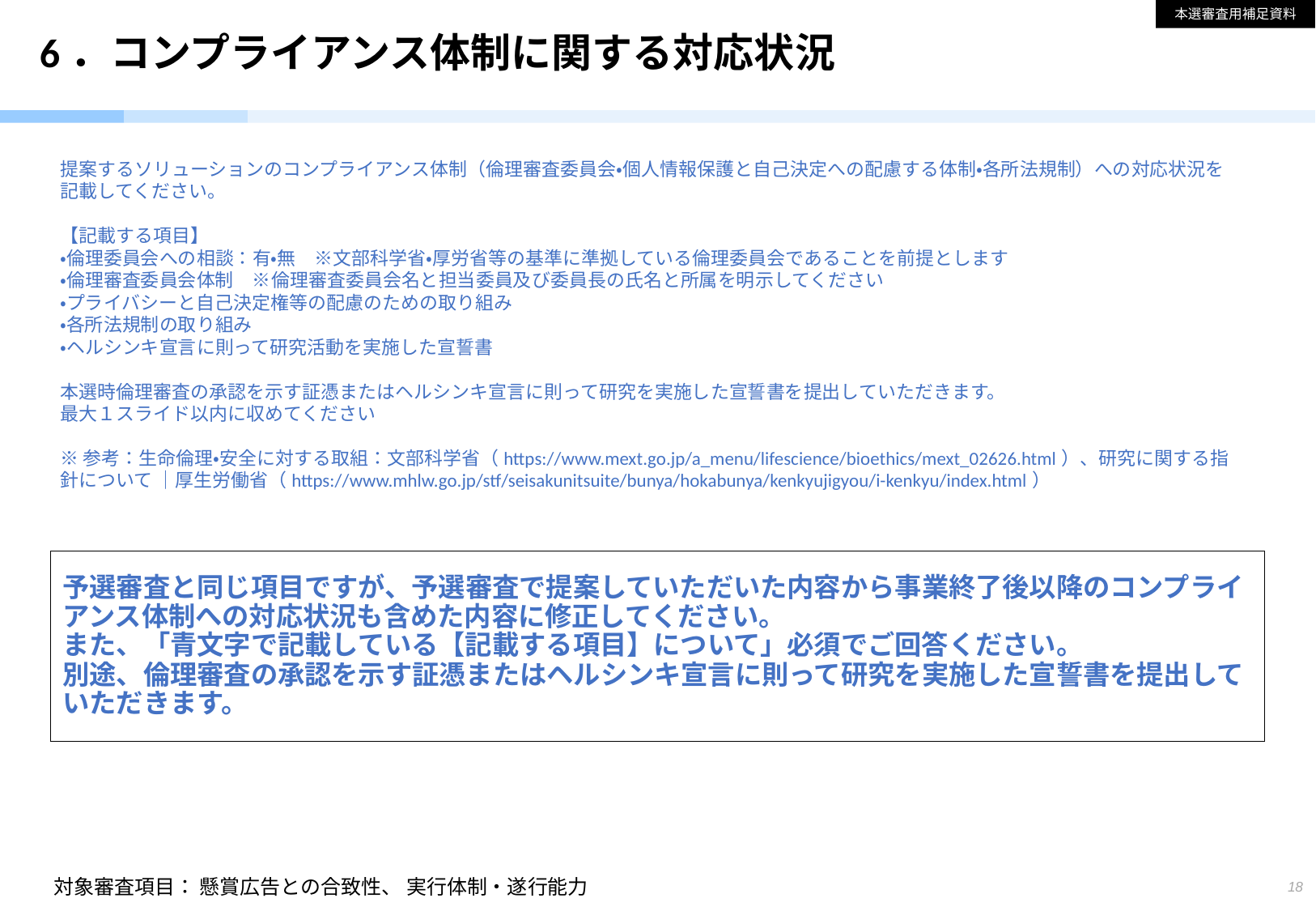

本選審査用補足資料
# 6．コンプライアンス体制に関する対応状況
提案するソリューションのコンプライアンス体制（倫理審査委員会・個人情報保護と自己決定への配慮する体制・各所法規制）への対応状況を記載してください。
【記載する項目】
・倫理委員会への相談：有・無　※文部科学省・厚労省等の基準に準拠している倫理委員会であることを前提とします
・倫理審査委員会体制　※倫理審査委員会名と担当委員及び委員長の氏名と所属を明示してください
・プライバシーと自己決定権等の配慮のための取り組み
・各所法規制の取り組み
・ヘルシンキ宣言に則って研究活動を実施した宣誓書
本選時倫理審査の承認を示す証憑またはヘルシンキ宣言に則って研究を実施した宣誓書を提出していただきます。
最大１スライド以内に収めてください

※参考：生命倫理・安全に対する取組：文部科学省（https://www.mext.go.jp/a_menu/lifescience/bioethics/mext_02626.html）、研究に関する指針について ｜厚生労働省（https://www.mhlw.go.jp/stf/seisakunitsuite/bunya/hokabunya/kenkyujigyou/i-kenkyu/index.html）
予選審査と同じ項目ですが、予選審査で提案していただいた内容から事業終了後以降のコンプライアンス体制への対応状況も含めた内容に修正してください。
また、「青文字で記載している【記載する項目】について」必須でご回答ください。
別途、倫理審査の承認を示す証憑またはヘルシンキ宣言に則って研究を実施した宣誓書を提出していただきます。
対象審査項目： 懸賞広告との合致性、 実行体制・遂行能力
18